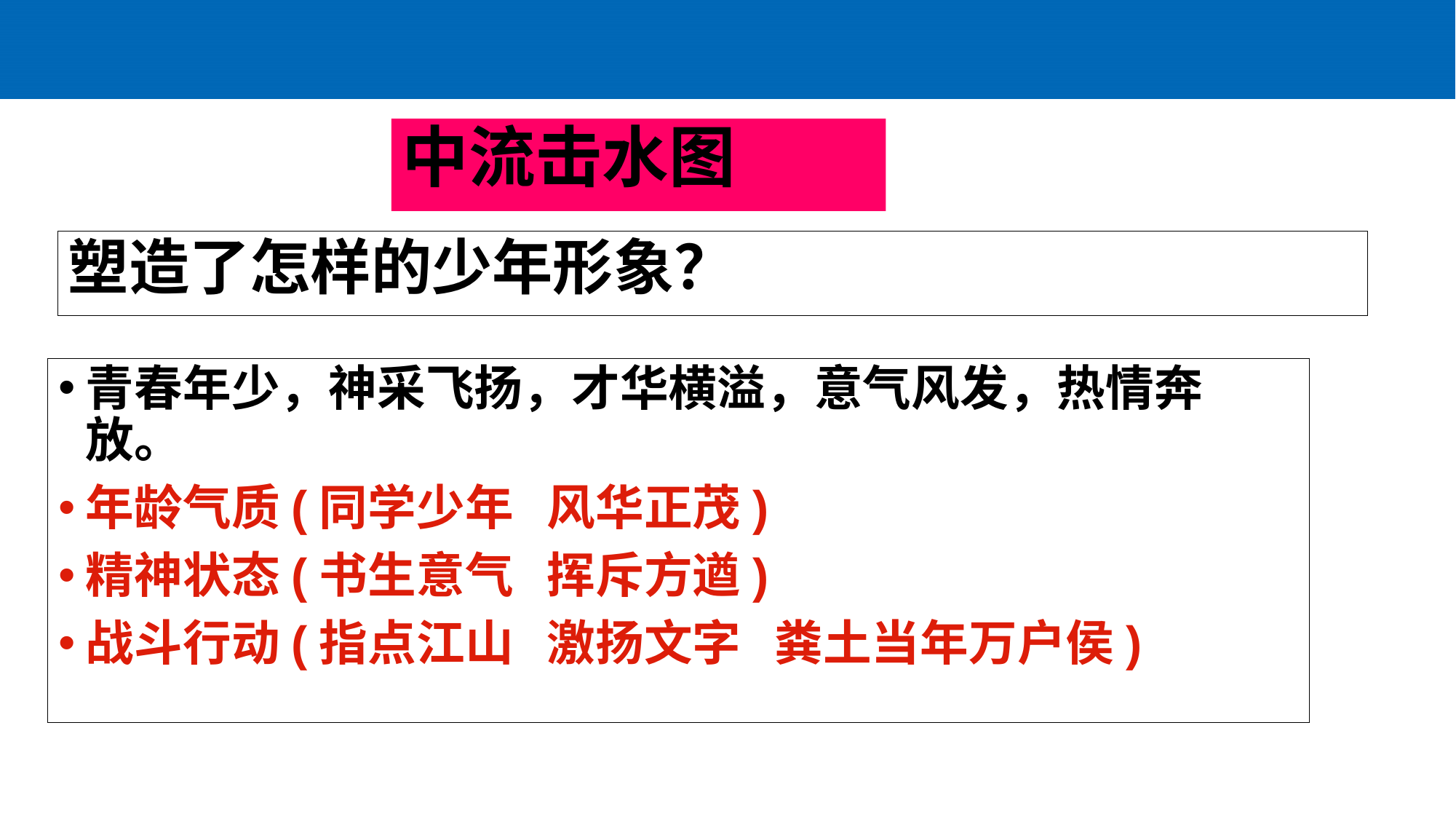

中流击水图
塑造了怎样的少年形象？
青春年少，神采飞扬，才华横溢，意气风发，热情奔放。
年龄气质(同学少年   风华正茂)
精神状态(书生意气   挥斥方遒)
战斗行动(指点江山   激扬文字   粪土当年万户侯)